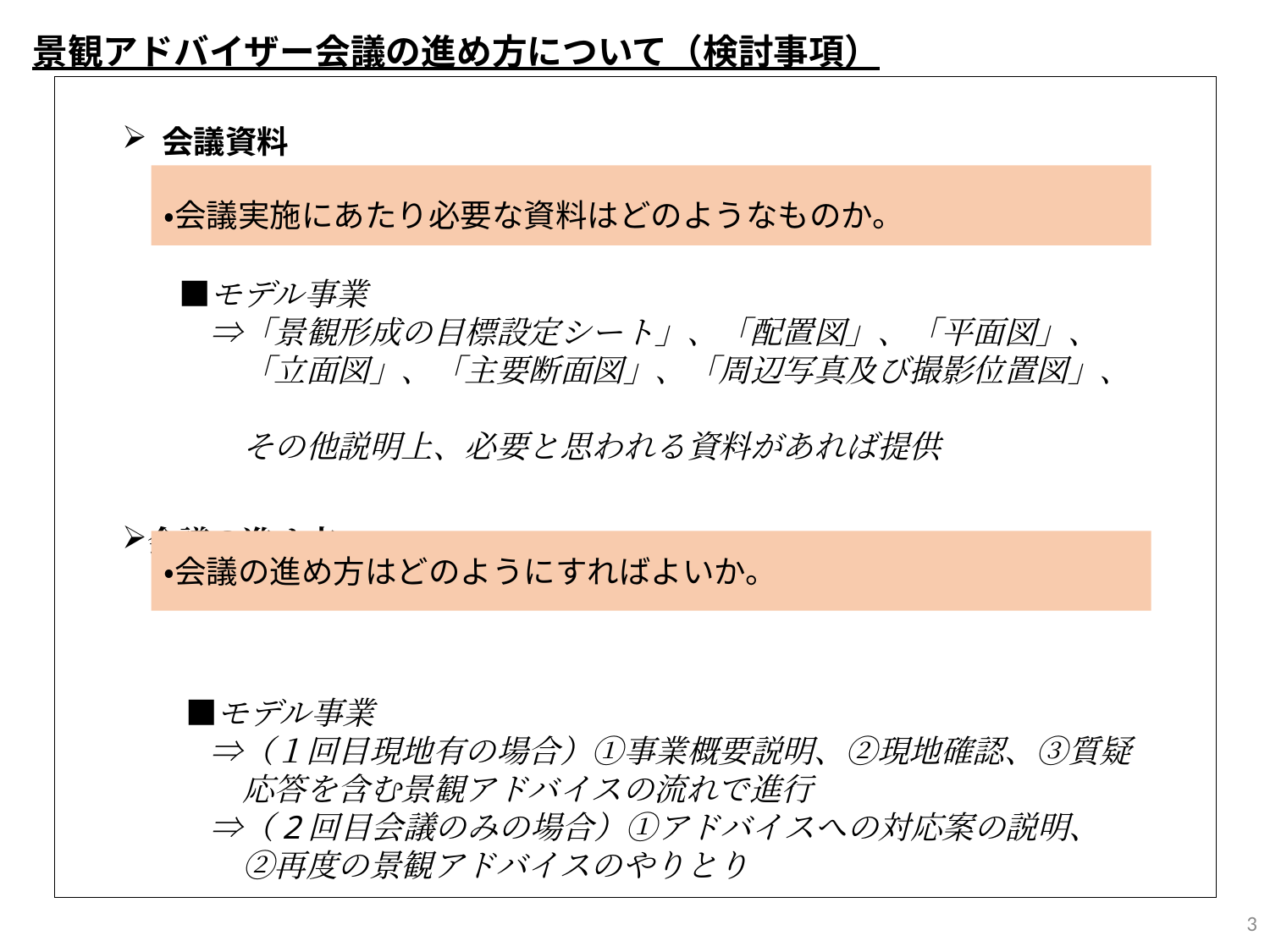

景観アドバイザー会議の進め方について（検討事項）

会議資料

　　　■モデル事業
　　　　⇒「景観形成の目標設定シート」、「配置図」、「平面図」、
　　　　　「立面図」、「主要断面図」、「周辺写真及び撮影位置図」、
　　　　　その他説明上、必要と思われる資料があれば提供

会議の進め方

　　■モデル事業
　　　　⇒（１回目現地有の場合）①事業概要説明、②現地確認、③質疑
　　　　　応答を含む景観アドバイスの流れで進行
　　　　⇒（2回目会議のみの場合）①アドバイスへの対応案の説明、
　　　　　②再度の景観アドバイスのやりとり
・会議実施にあたり必要な資料はどのようなものか。
・会議の進め方はどのようにすればよいか。
3